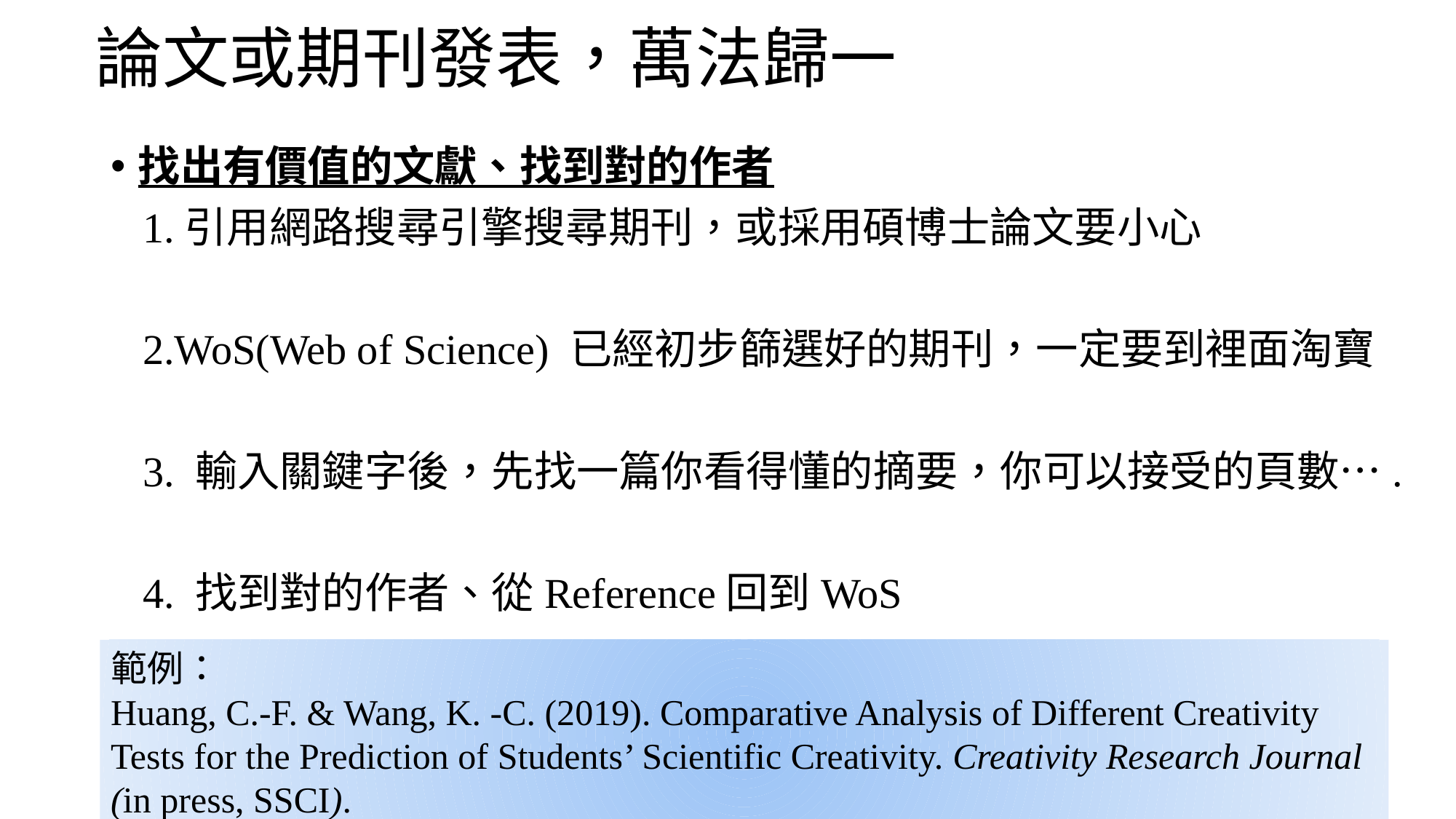

# 論文或期刊發表，萬法歸一
找出有價值的文獻、找到對的作者
   1.引用網路搜尋引擎搜尋期刊，或採用碩博士論文要小心

   2.WoS(Web of Science) 已經初步篩選好的期刊，一定要到裡面淘寶

   3. 輸入關鍵字後，先找一篇你看得懂的摘要，你可以接受的頁數….

   4. 找到對的作者、從Reference回到WoS
範例：
Huang, C.-F. & Wang, K. -C. (2019). Comparative Analysis of Different Creativity Tests for the Prediction of Students’ Scientific Creativity. Creativity Research Journal (in press, SSCI).